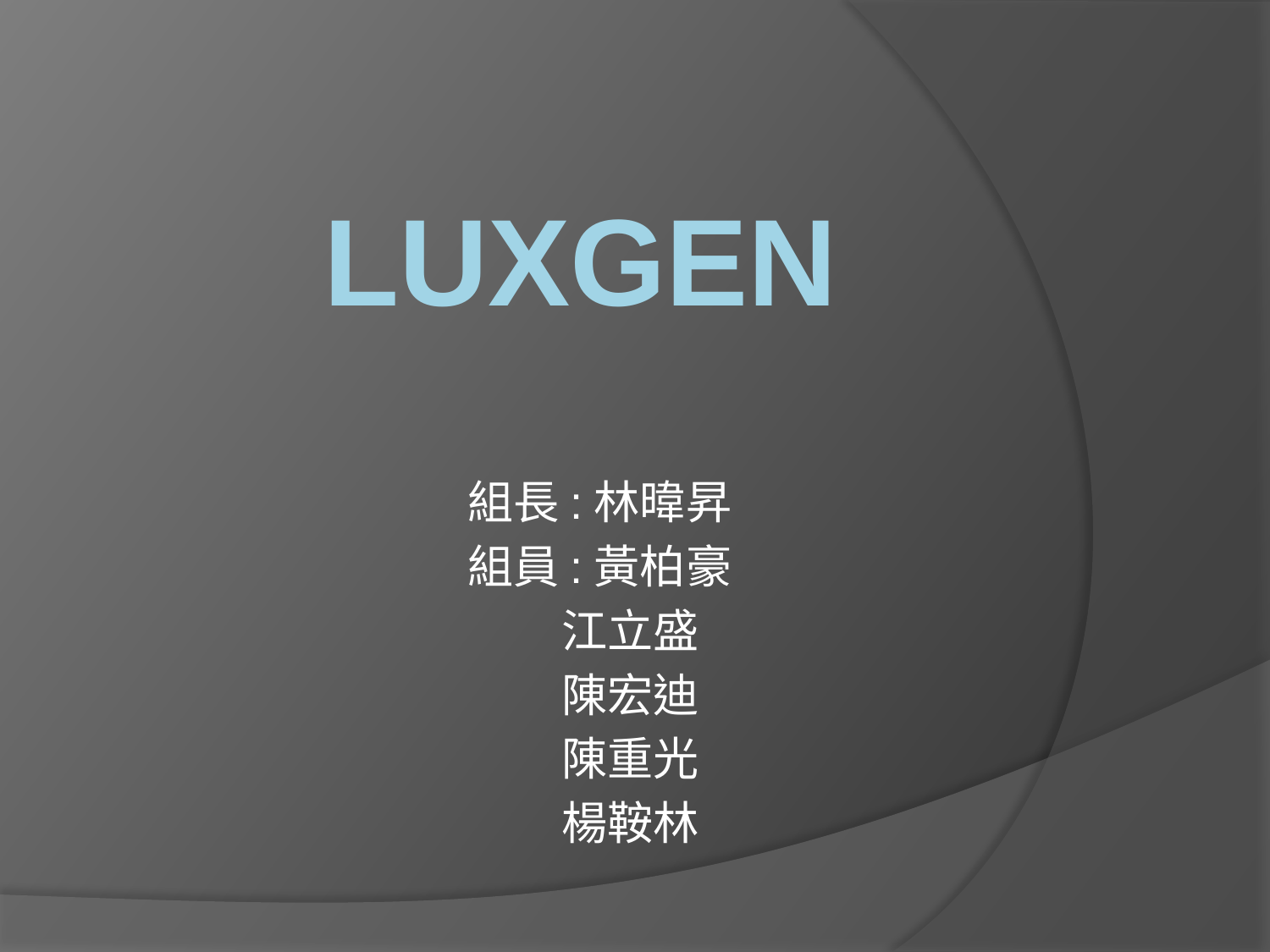

# LUXGEN
組長:林暐昇
組員:黃柏豪
        江立盛
        陳宏迪
        陳重光
        楊鞍林